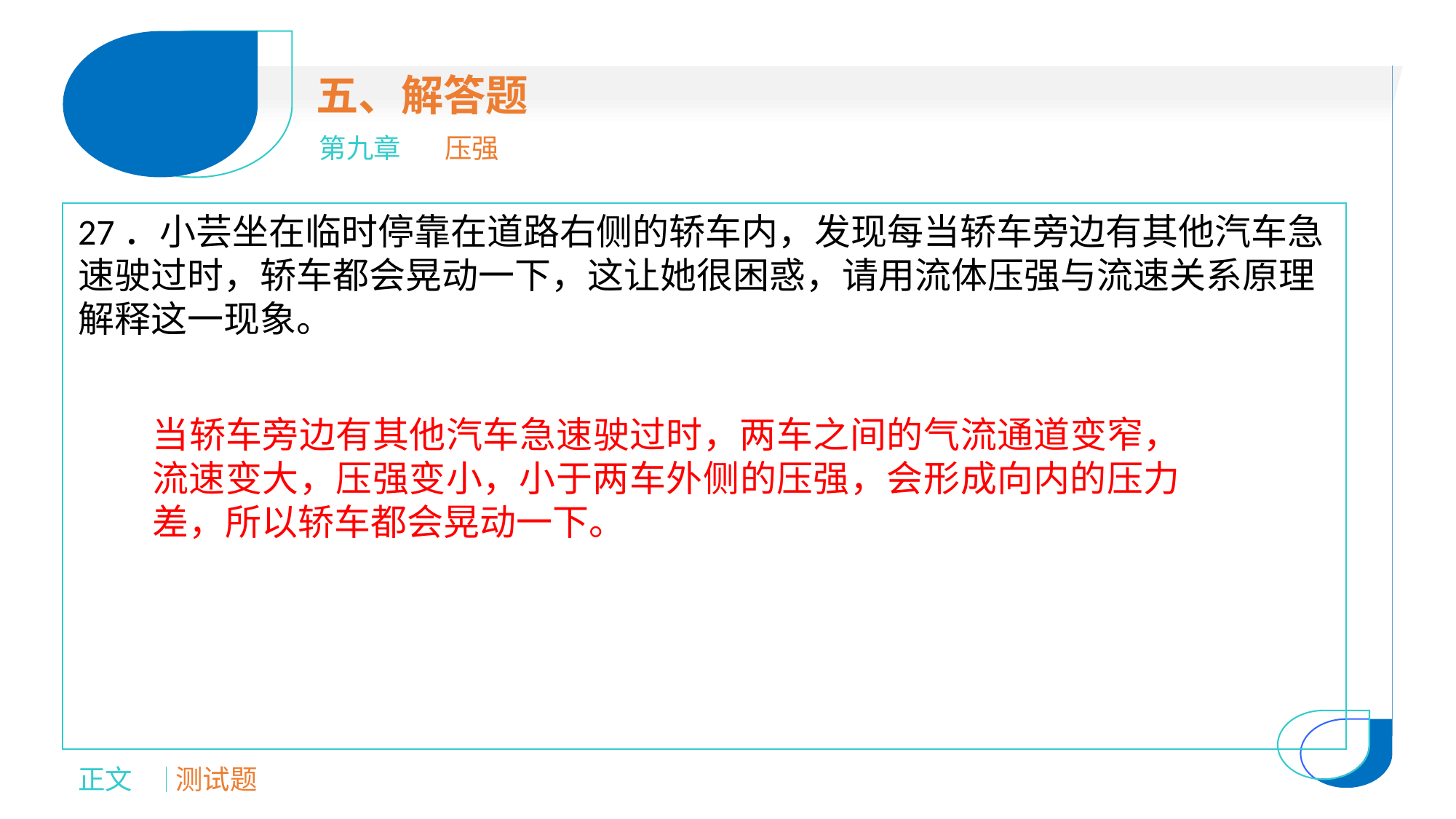

五、解答题

第九章
压强

27．小芸坐在临时停靠在道路右侧的轿车内，发现每当轿车旁边有其他汽车急速驶过时，轿车都会晃动一下，这让她很困惑，请用流体压强与流速关系原理解释这一现象。
当轿车旁边有其他汽车急速驶过时，两车之间的气流通道变窄，流速变大，压强变小，小于两车外侧的压强，会形成向内的压力差，所以轿车都会晃动一下。

正文
测试题